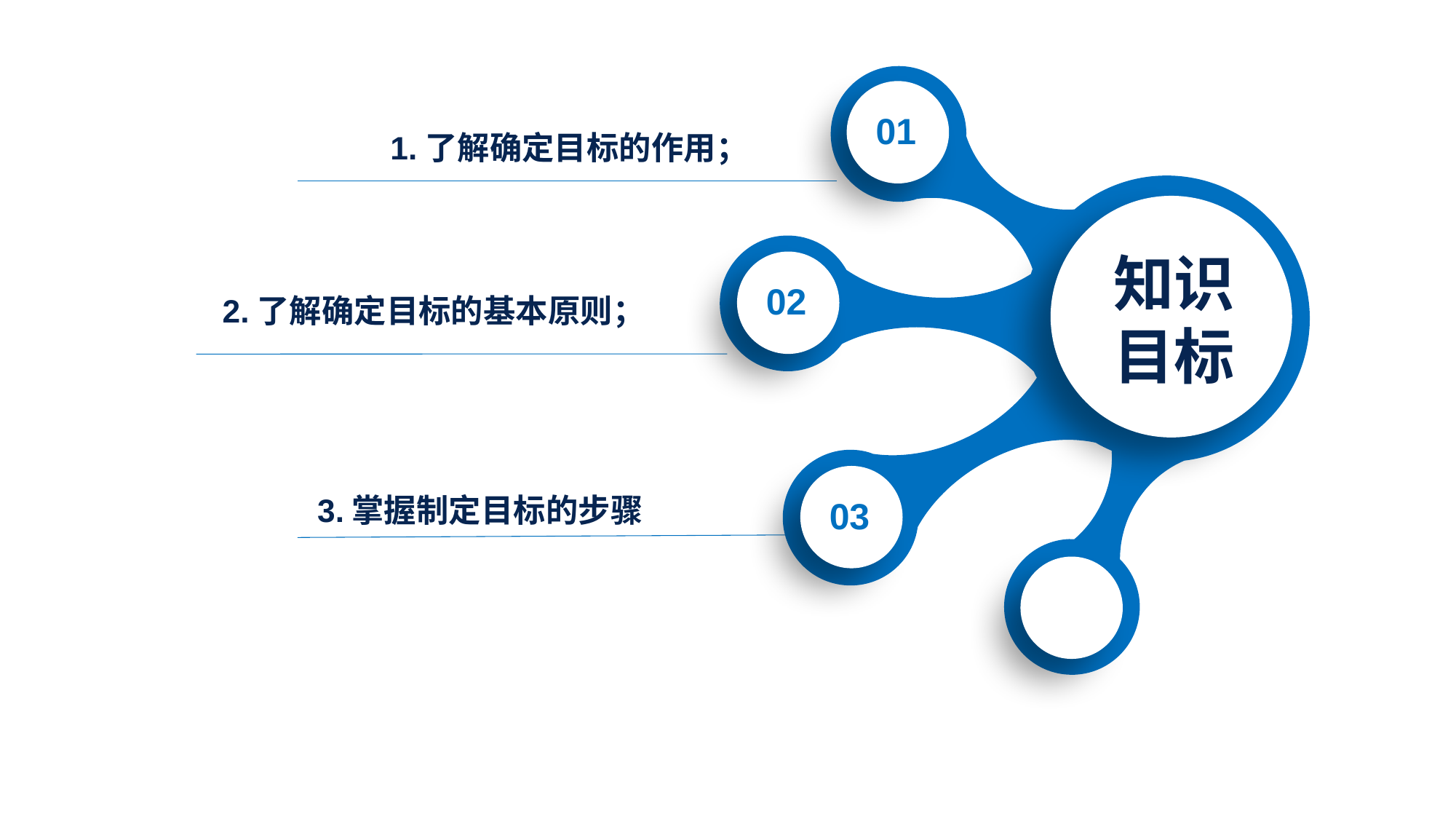

01
1.了解确定目标的作用；

知识
目标

02
2.了解确定目标的基本原则；
 3.掌握制定目标的步骤

03